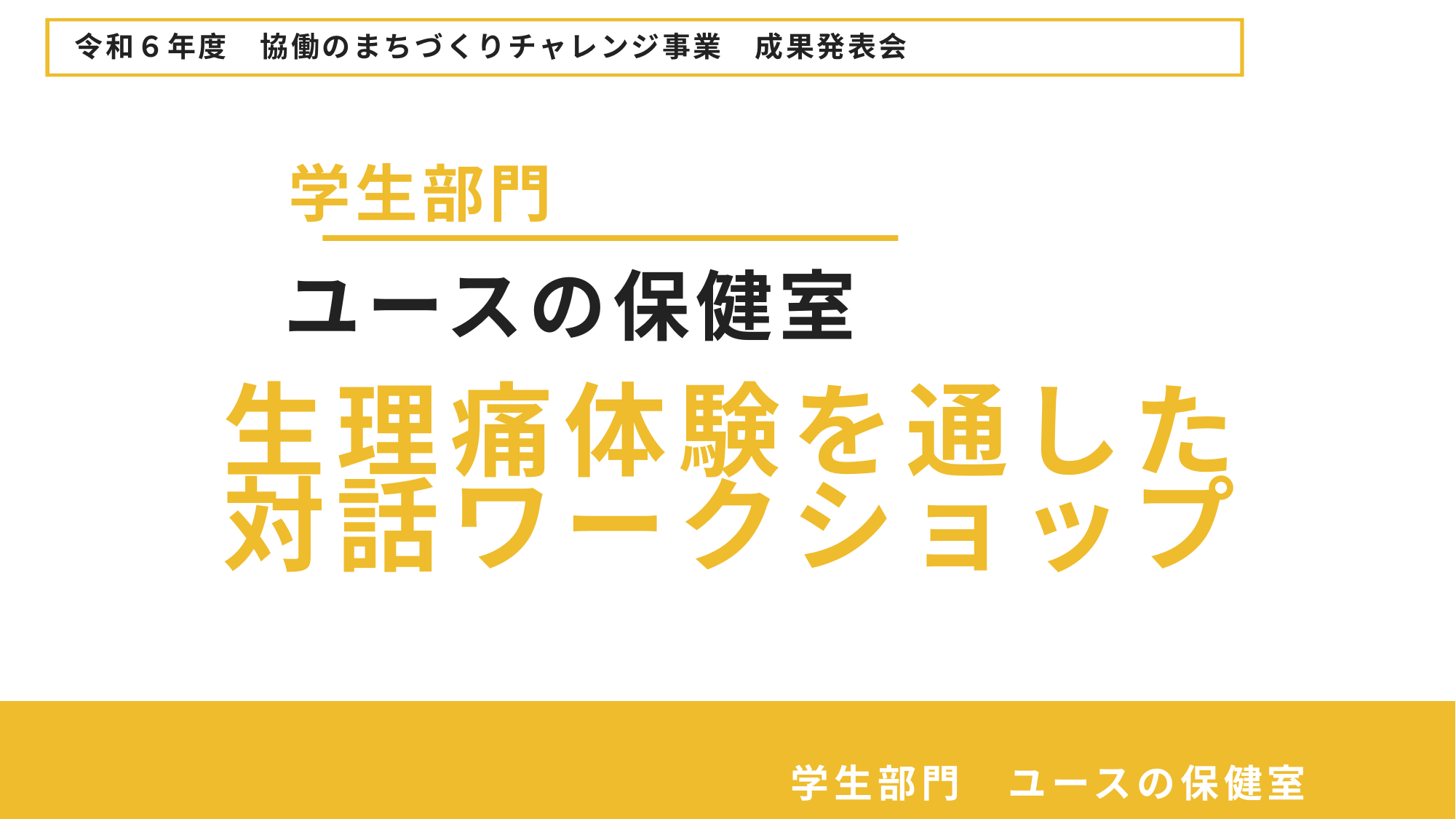

令和６年度　協働のまちづくりチャレンジ事業　成果発表会
学生部門

ユースの保健室
生理痛体験を通した
対話ワークショップ

学生部門　ユースの保健室